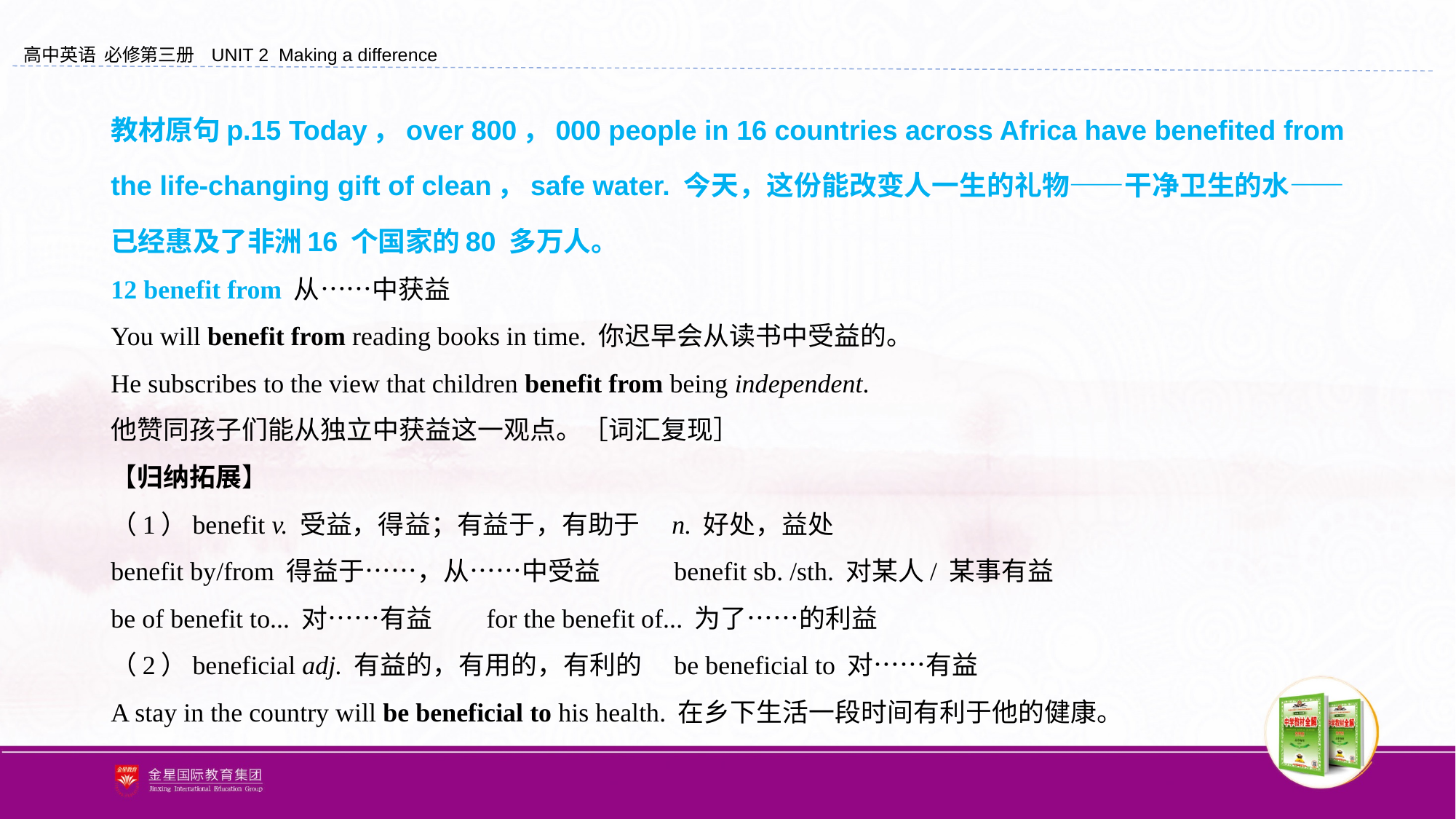

教材原句p.15 Today，over 800，000 people in 16 countries across Africa have benefited from the life-changing gift of clean，safe water. 今天，这份能改变人一生的礼物——干净卫生的水——已经惠及了非洲16 个国家的80 多万人。
12 benefit from 从……中获益
You will benefit from reading books in time. 你迟早会从读书中受益的。
He subscribes to the view that children benefit from being independent.
他赞同孩子们能从独立中获益这一观点。［词汇复现］
【归纳拓展】
（1）benefit v. 受益，得益；有益于，有助于　n. 好处，益处
benefit by/from 得益于……，从……中受益 		benefit sb. /sth. 对某人/ 某事有益
be of benefit to... 对……有益 			for the benefit of... 为了……的利益
（2）beneficial adj. 有益的，有用的，有利的	be beneficial to 对……有益
A stay in the country will be beneficial to his health. 在乡下生活一段时间有利于他的健康。